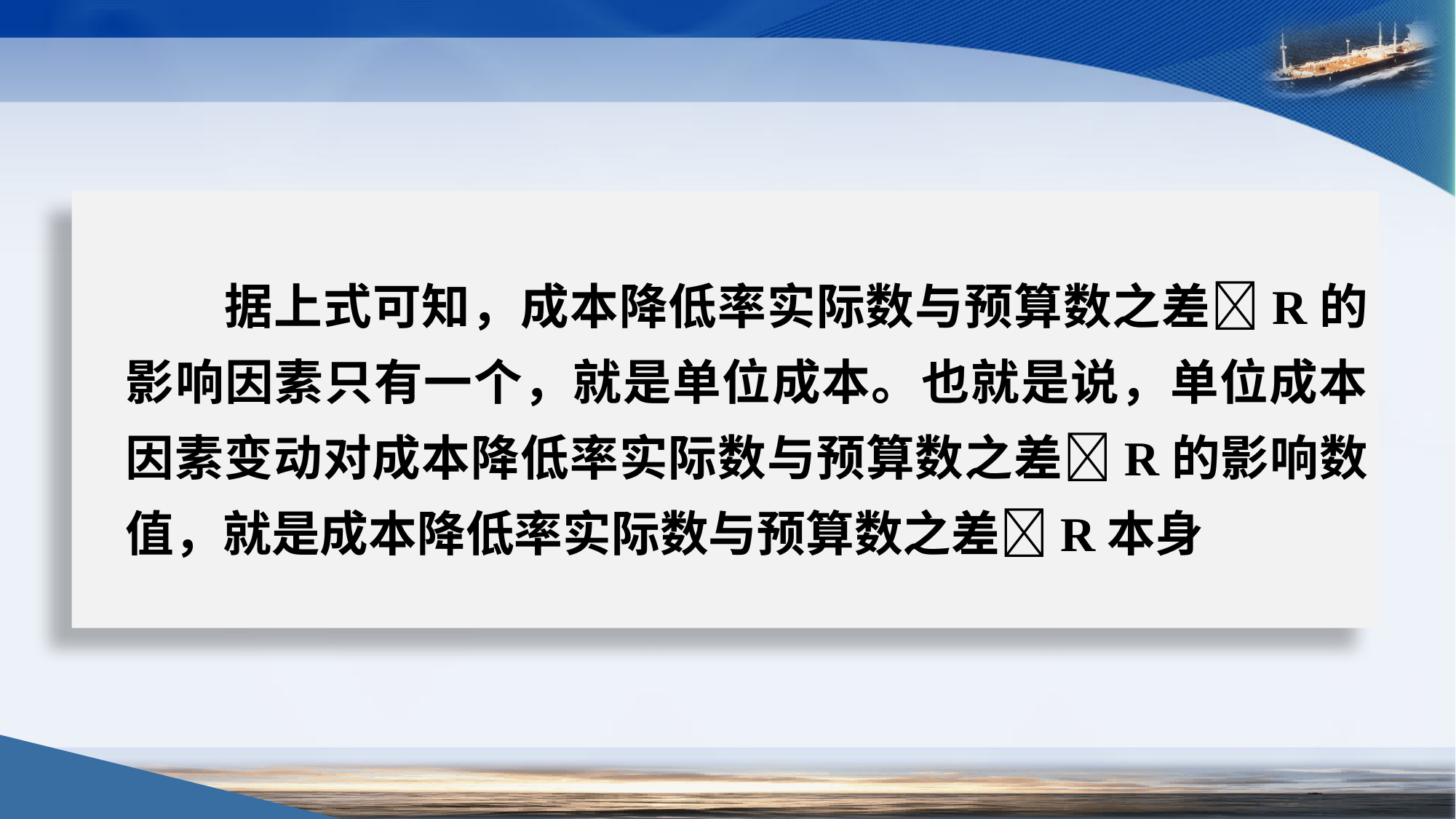

据上式可知，成本降低率实际数与预算数之差ΔR的影响因素只有一个，就是单位成本。也就是说，单位成本因素变动对成本降低率实际数与预算数之差ΔR的影响数值，就是成本降低率实际数与预算数之差ΔR本身